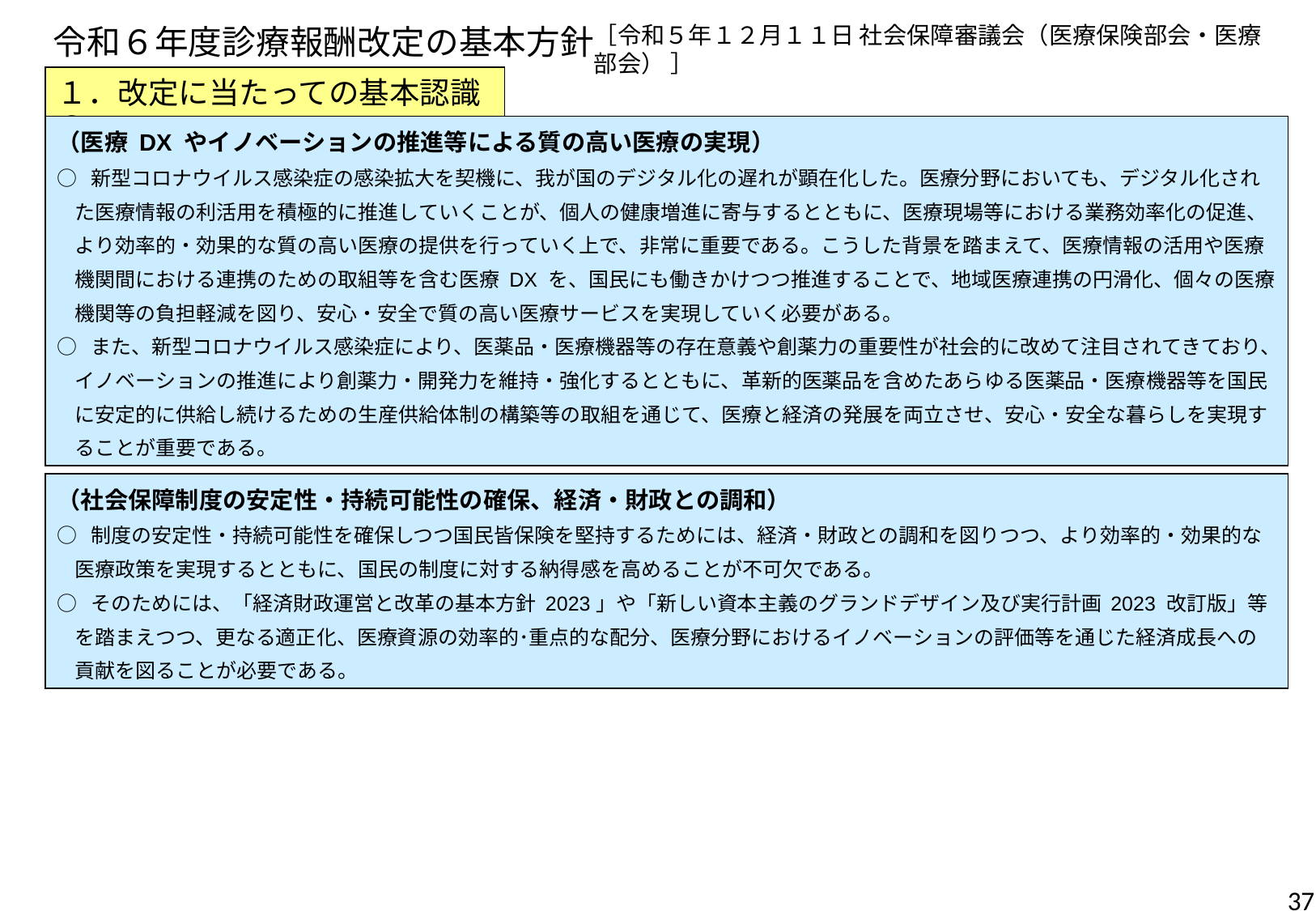

令和６年度診療報酬改定の基本方針
［令和５年１２月１１日 社会保障審議会（医療保険部会・医療部会） ］
１．改定に当たっての基本認識②
（医療 DX やイノベーションの推進等による質の高い医療の実現）
○  新型コロナウイルス感染症の感染拡大を契機に、我が国のデジタル化の遅れが顕在化した。医療分野においても、デジタル化され
   た医療情報の利活用を積極的に推進していくことが、個人の健康増進に寄与するとともに、医療現場等における業務効率化の促進、
   より効率的・効果的な質の高い医療の提供を行っていく上で、非常に重要である。こうした背景を踏まえて、医療情報の活用や医療
   機関間における連携のための取組等を含む医療 DX を、国民にも働きかけつつ推進することで、地域医療連携の円滑化、個々の医療
   機関等の負担軽減を図り、安心・安全で質の高い医療サービスを実現していく必要がある。
○  また、新型コロナウイルス感染症により、医薬品・医療機器等の存在意義や創薬力の重要性が社会的に改めて注目されてきており、
   イノベーションの推進により創薬力・開発力を維持・強化するとともに、革新的医薬品を含めたあらゆる医薬品・医療機器等を国民
   に安定的に供給し続けるための生産供給体制の構築等の取組を通じて、医療と経済の発展を両立させ、安心・安全な暮らしを実現す
   ることが重要である。
（社会保障制度の安定性・持続可能性の確保、経済・財政との調和）
○  制度の安定性・持続可能性を確保しつつ国民皆保険を堅持するためには、経済・財政との調和を図りつつ、より効率的・効果的な
   医療政策を実現するとともに、国民の制度に対する納得感を高めることが不可欠である。
○  そのためには、「経済財政運営と改革の基本方針 2023」や「新しい資本主義のグランドデザイン及び実行計画 2023 改訂版」等
   を踏まえつつ、更なる適正化、医療資源の効率的･重点的な配分、医療分野におけるイノベーションの評価等を通じた経済成長への
   貢献を図ることが必要である。
37